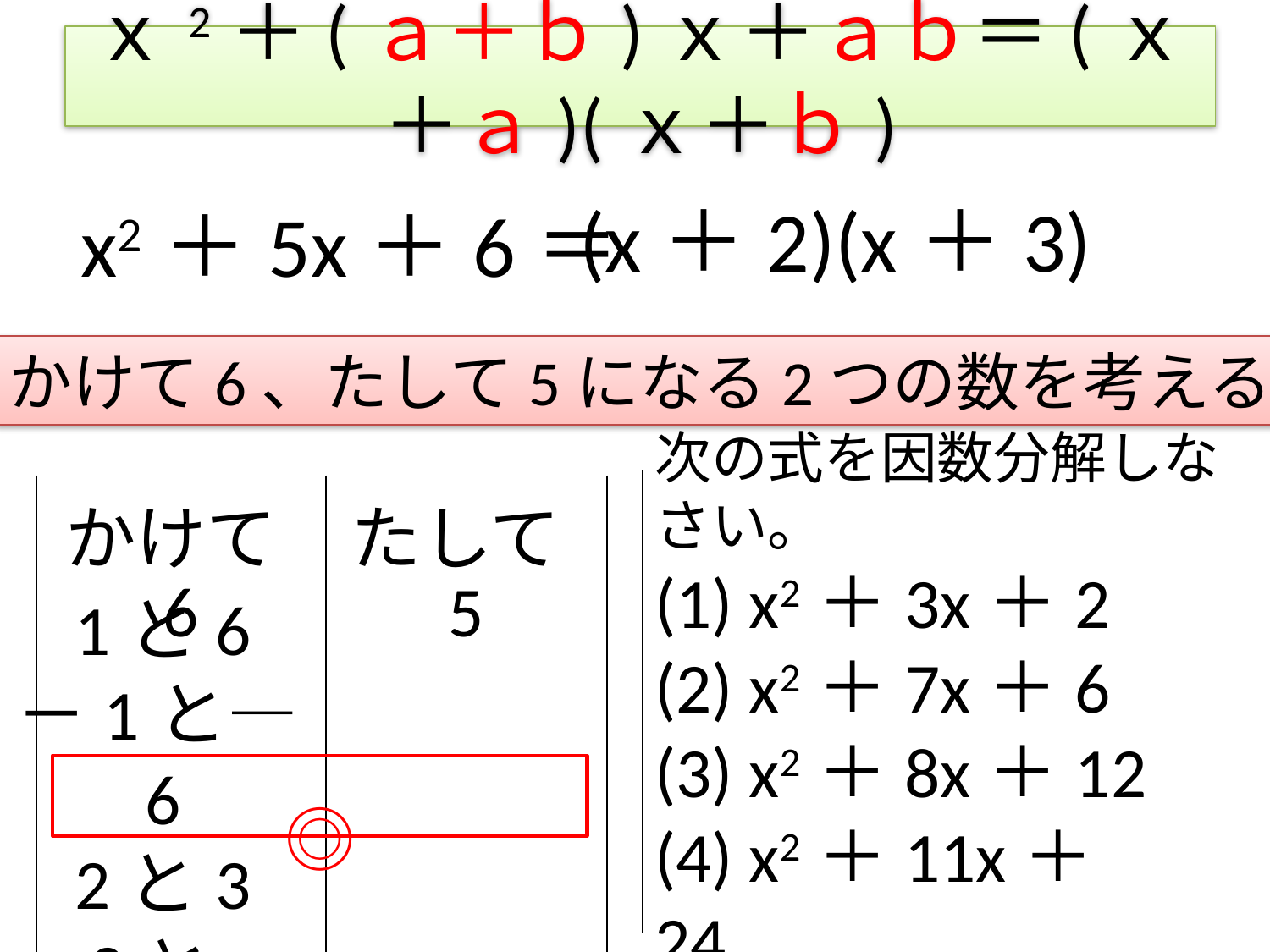

ｘ2＋(ａ＋ｂ)ｘ＋ａｂ＝(ｘ＋ａ)(ｘ＋ｂ)
(x＋2)(x＋3)
x2＋5x＋6＝
かけて6、たして5になる2つの数を考える
次の式を因数分解しなさい。
(1) x2＋3x＋2
(2) x2＋7x＋6
(3) x2＋8x＋12
(4) x2＋11x＋24
| かけて6 | たして5 |
| --- | --- |
|  |  |
1と6
－1と―6
2と3
―2と―3
　　　　　　　◎